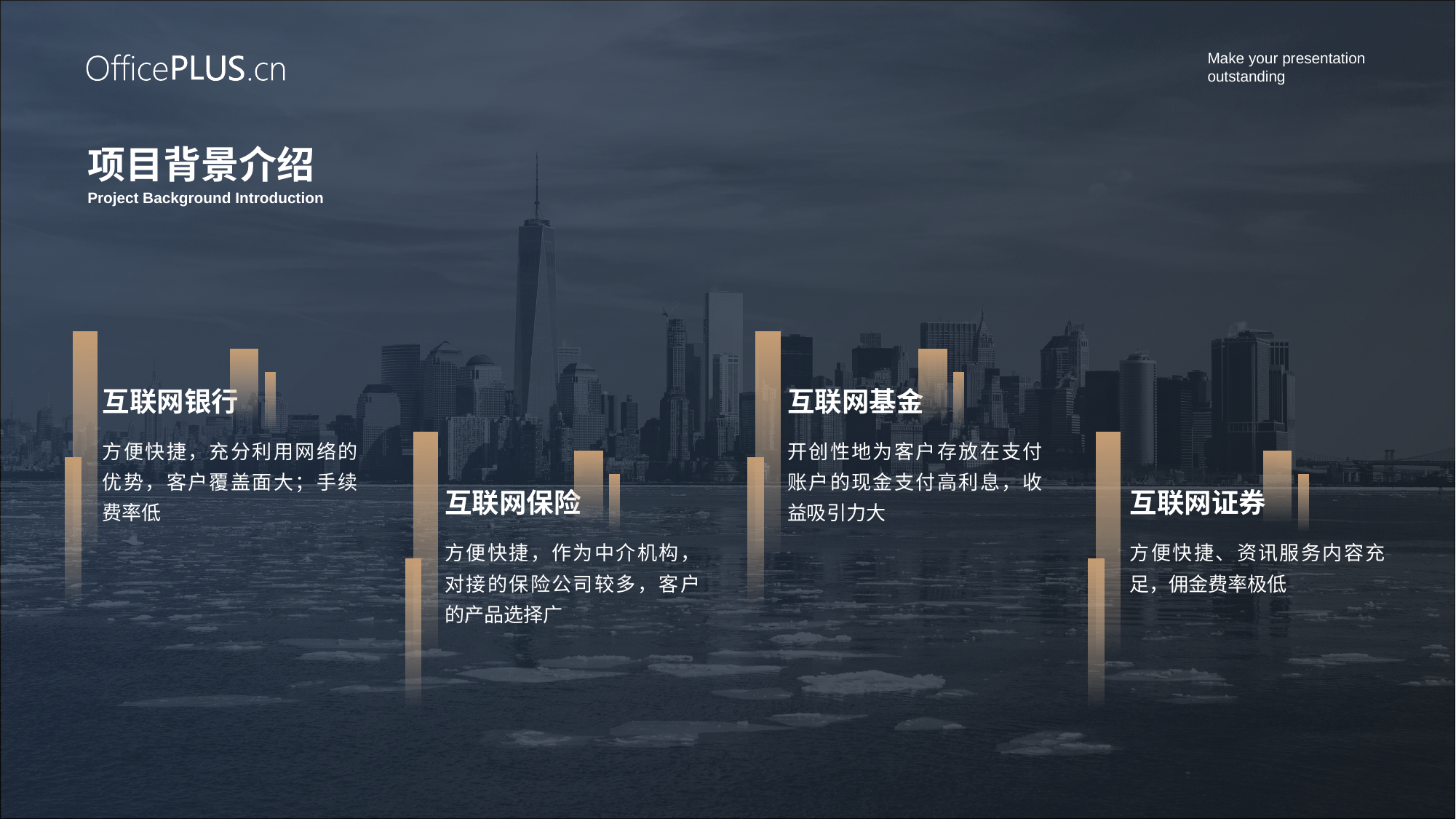

项目背景介绍
Project Background Introduction

互联网银行
互联网基金
方便快捷，充分利用网络的优势，客户覆盖面大；手续费率低

开创性地为客户存放在支付 账户的现金支付高利息，收 益吸引力大

互联网保险
互联网证券
方便快捷，作为中介机构，对接的保险公司较多，客户的产品选择广
方便快捷、资讯服务内容充足，佣金费率极低